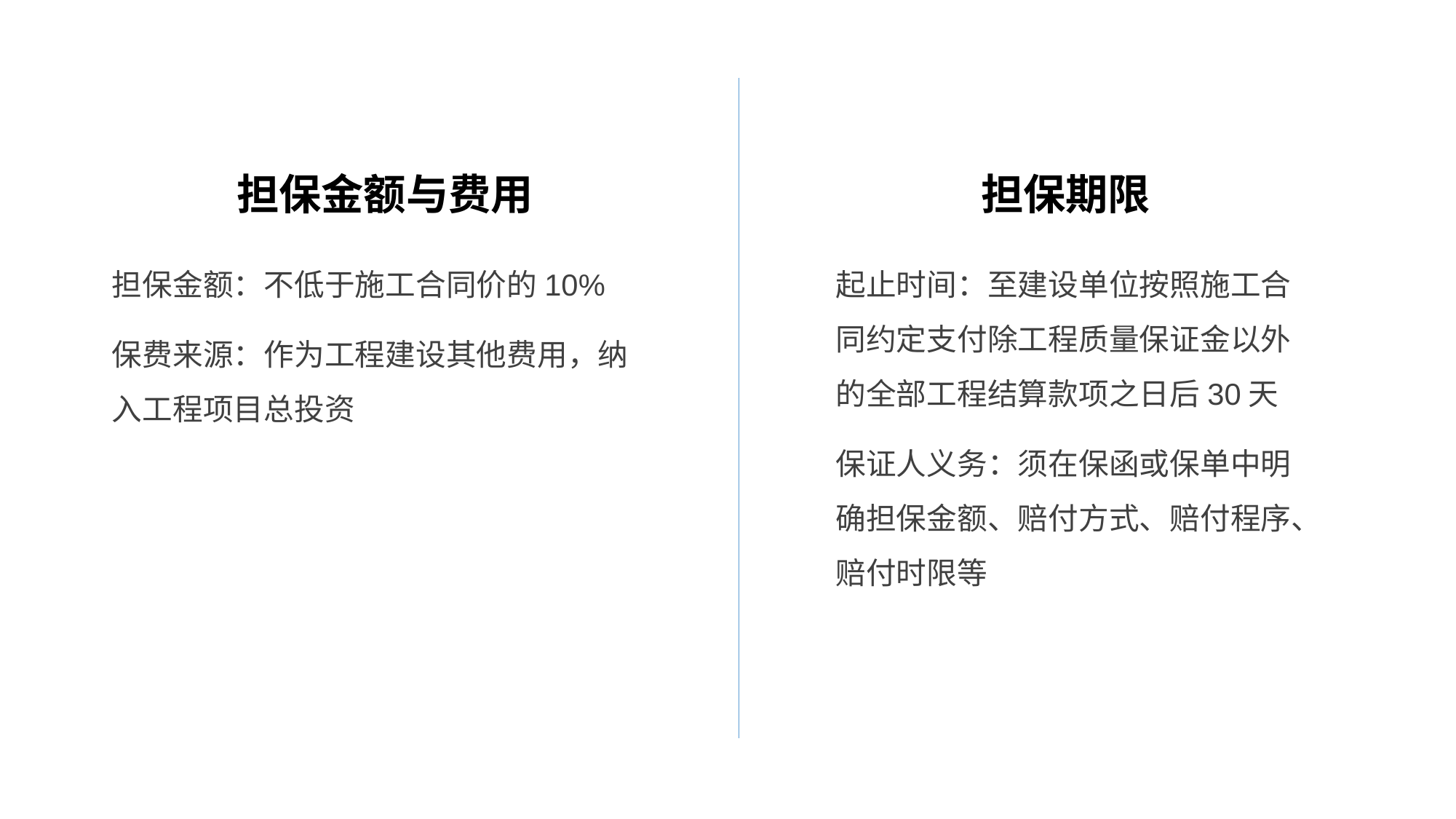

担保期限
# 担保金额与费用
担保金额：不低于施工合同价的10%
保费来源：作为工程建设其他费用，纳入工程项目总投资
起止时间：至建设单位按照施工合同约定支付除工程质量保证金以外的全部工程结算款项之日后30天
保证人义务：须在保函或保单中明确担保金额、赔付方式、赔付程序、赔付时限等